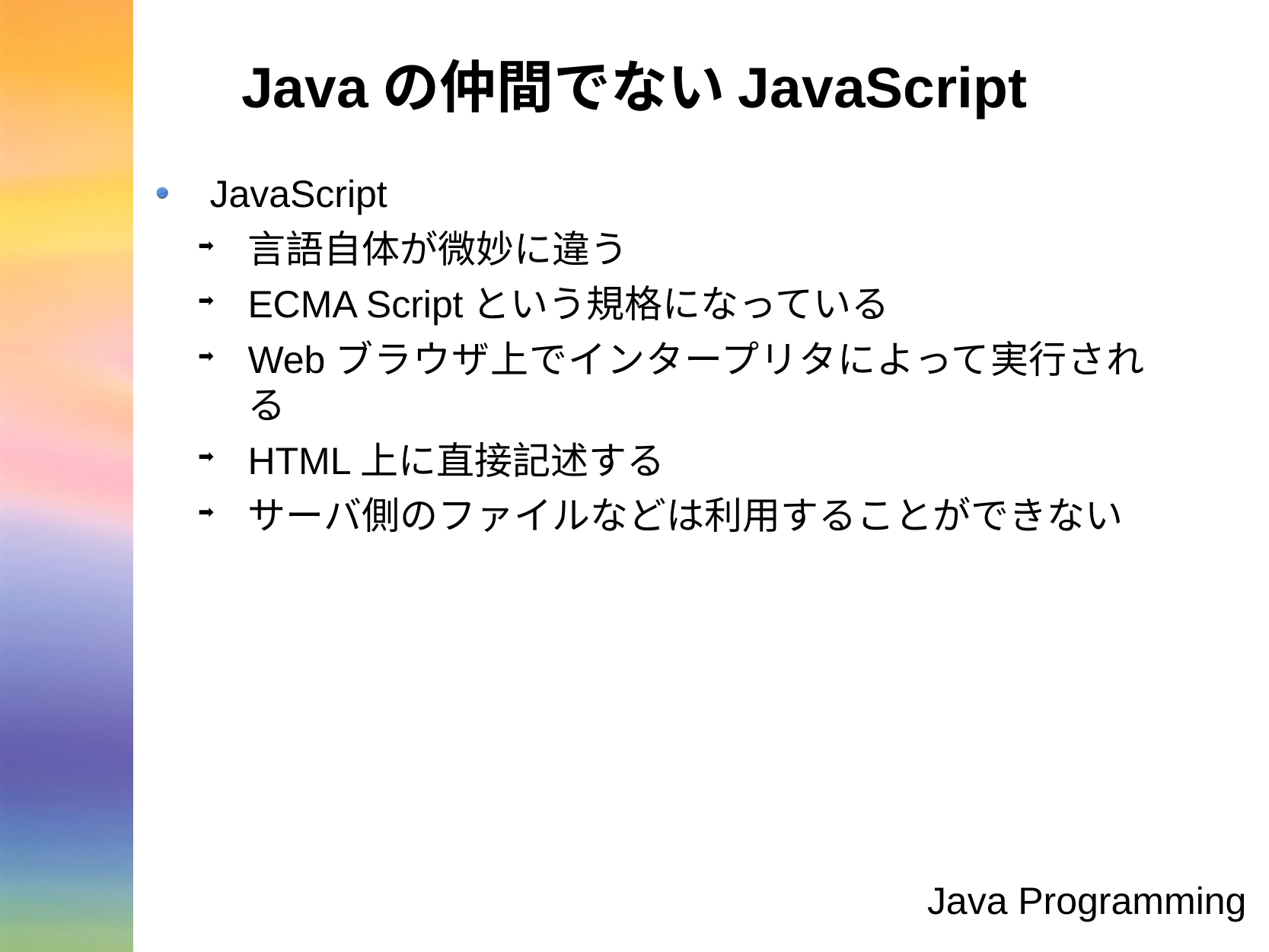

# Javaの仲間でないJavaScript
JavaScript
言語自体が微妙に違う
ECMA Scriptという規格になっている
Webブラウザ上でインタープリタによって実行される
HTML上に直接記述する
サーバ側のファイルなどは利用することができない